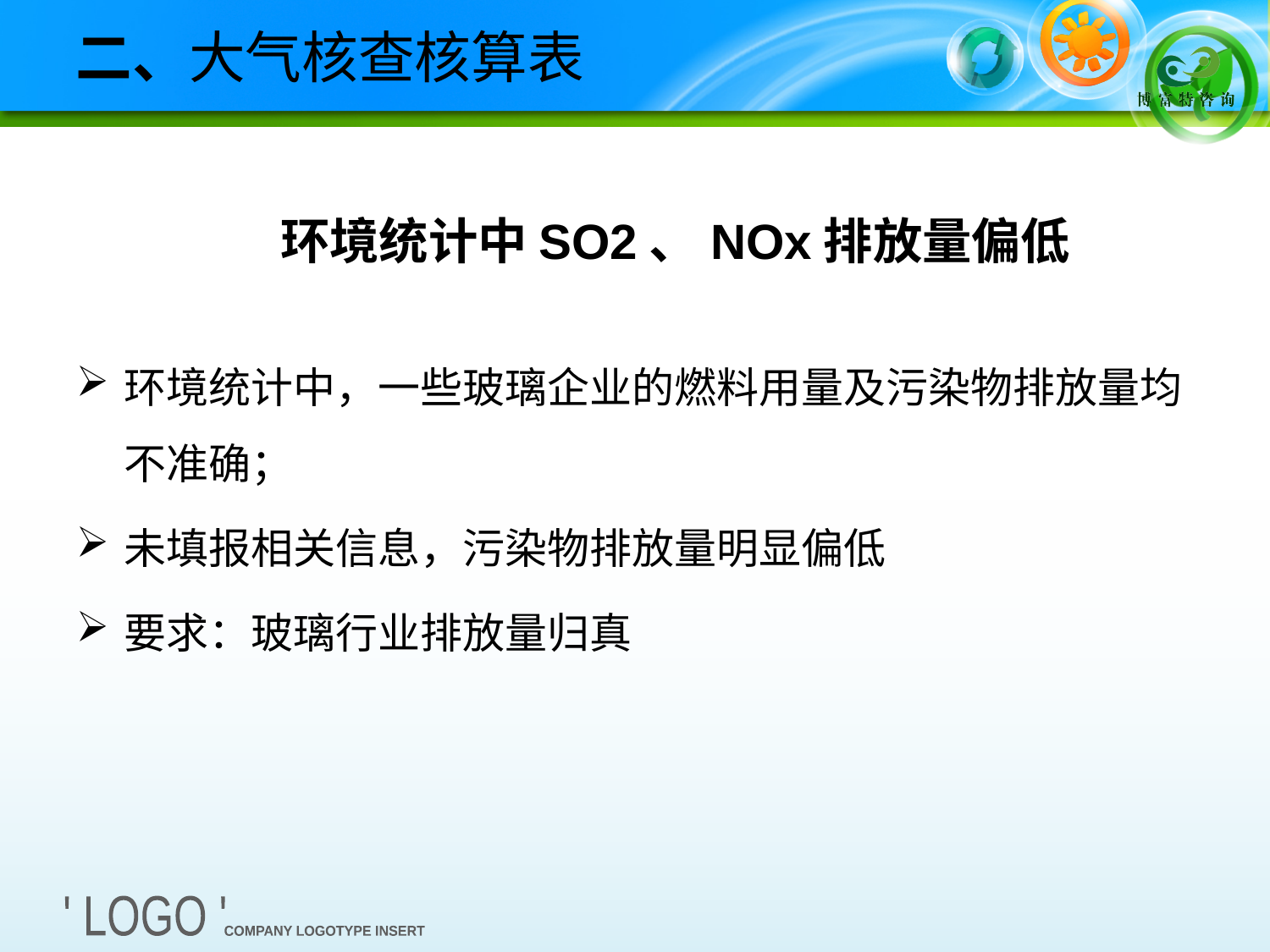

二、大气核查核算表
环境统计中SO2、NOx排放量偏低
环境统计中，一些玻璃企业的燃料用量及污染物排放量均不准确；
未填报相关信息，污染物排放量明显偏低
要求：玻璃行业排放量归真